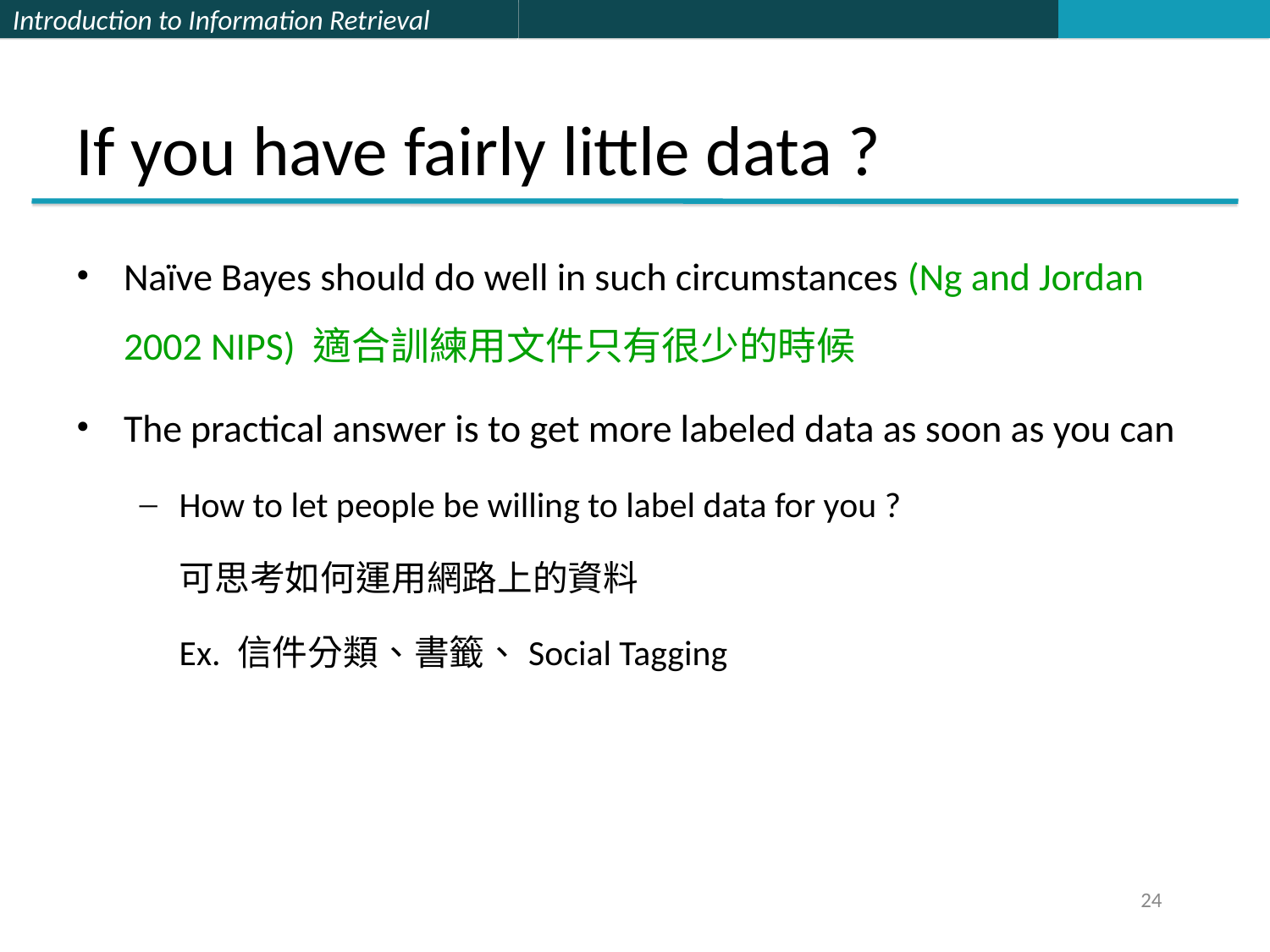

# If you have fairly little data ?
Naïve Bayes should do well in such circumstances (Ng and Jordan 2002 NIPS) 適合訓練用文件只有很少的時候
The practical answer is to get more labeled data as soon as you can
How to let people be willing to label data for you ?
	可思考如何運用網路上的資料
	Ex. 信件分類、書籤、Social Tagging
24